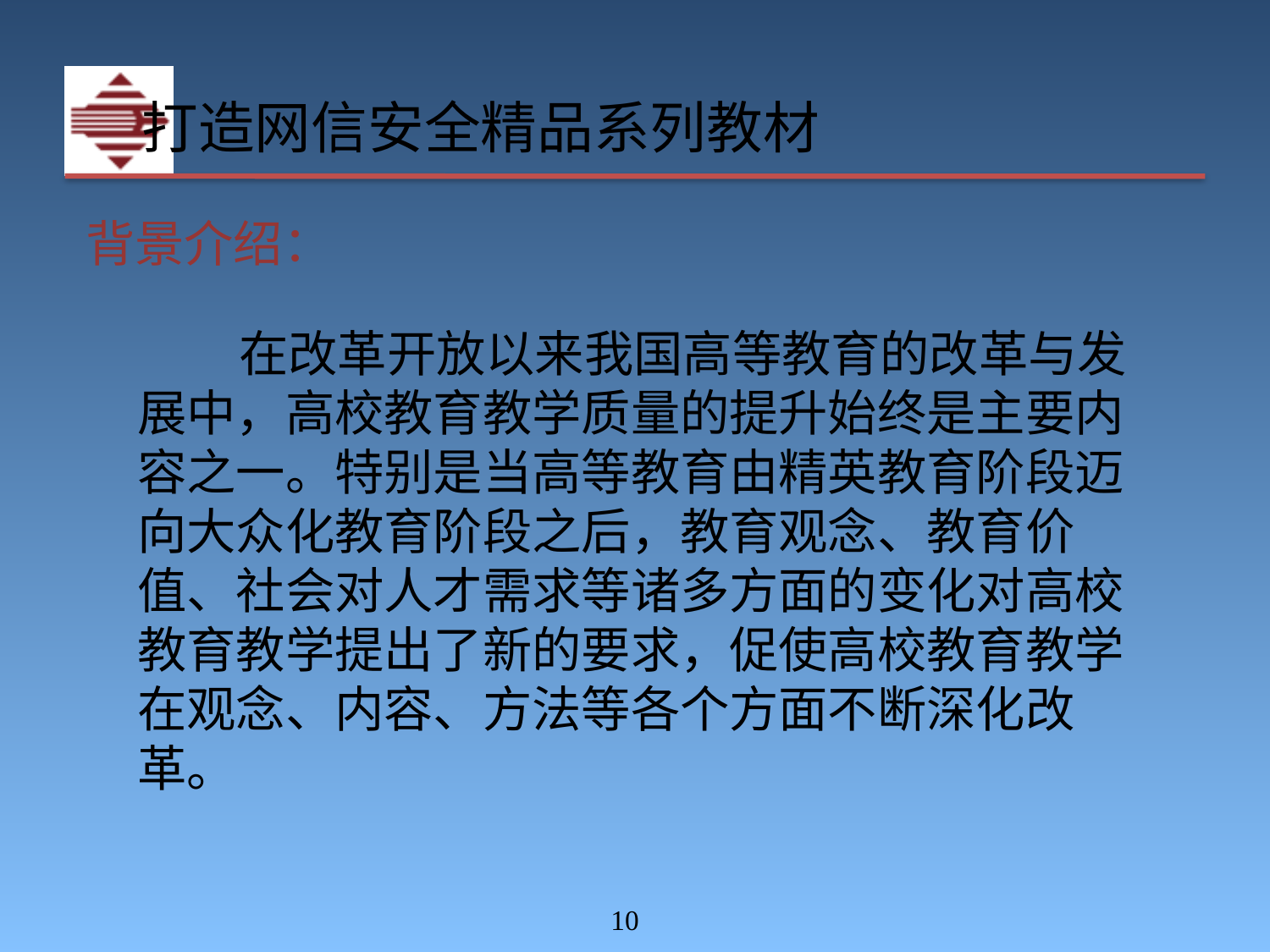

# 打造网信安全精品系列教材
背景介绍：
        在改革开放以来我国高等教育的改革与发展中，高校教育教学质量的提升始终是主要内容之一。特别是当高等教育由精英教育阶段迈向大众化教育阶段之后，教育观念、教育价值、社会对人才需求等诸多方面的变化对高校教育教学提出了新的要求，促使高校教育教学在观念、内容、方法等各个方面不断深化改革。
10